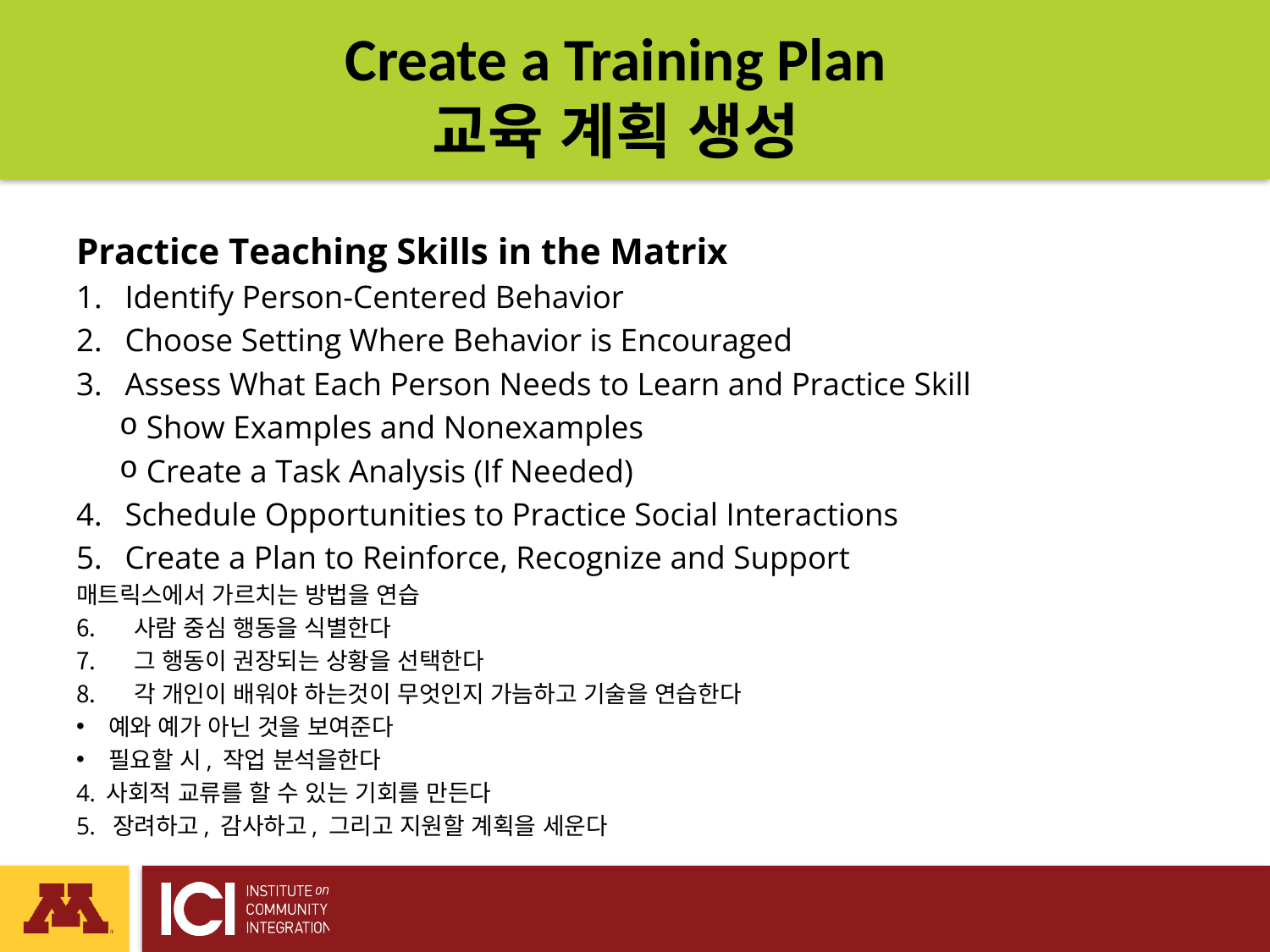

# Create a Training Plan 교육 계획 생성
Practice Teaching Skills in the Matrix
Identify Person-Centered Behavior
Choose Setting Where Behavior is Encouraged
Assess What Each Person Needs to Learn and Practice Skill
Show Examples and Nonexamples
Create a Task Analysis (If Needed)
Schedule Opportunities to Practice Social Interactions
Create a Plan to Reinforce, Recognize and Support
매트릭스에서 가르치는 방법을 연습
사람 중심 행동을 식별한다
그 행동이 권장되는 상황을 선택한다
각 개인이 배워야 하는것이 무엇인지 가늠하고 기술을 연습한다
예와 예가 아닌 것을 보여준다
필요할 시, 작업 분석을한다
4. 사회적 교류를 할 수 있는 기회를 만든다
5.  장려하고, 감사하고, 그리고 지원할 계획을 세운다